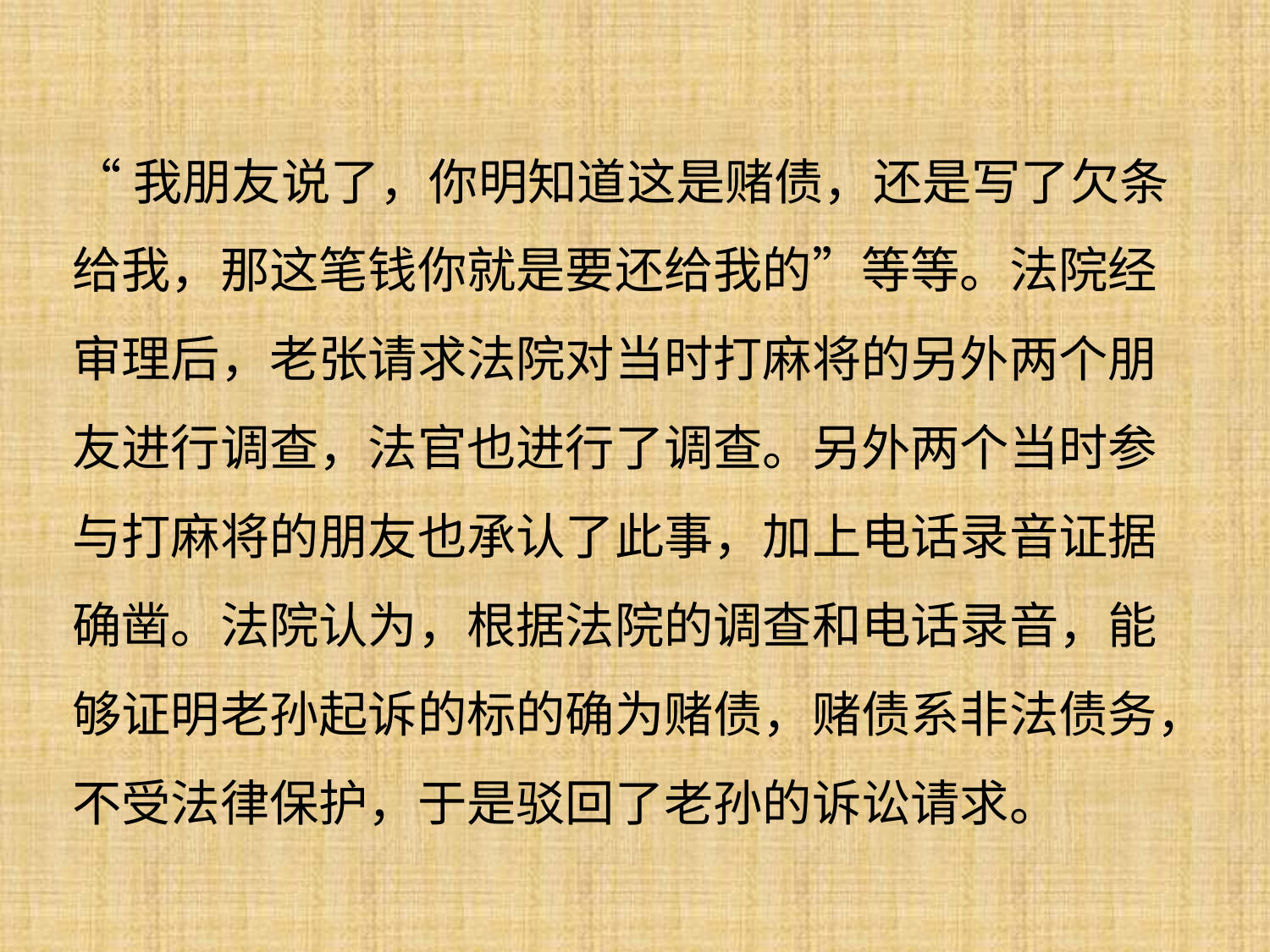

# “我朋友说了，你明知道这是赌债，还是写了欠条给我，那这笔钱你就是要还给我的”等等。法院经审理后，老张请求法院对当时打麻将的另外两个朋友进行调查，法官也进行了调查。另外两个当时参与打麻将的朋友也承认了此事，加上电话录音证据确凿。法院认为，根据法院的调查和电话录音，能够证明老孙起诉的标的确为赌债，赌债系非法债务，不受法律保护，于是驳回了老孙的诉讼请求。